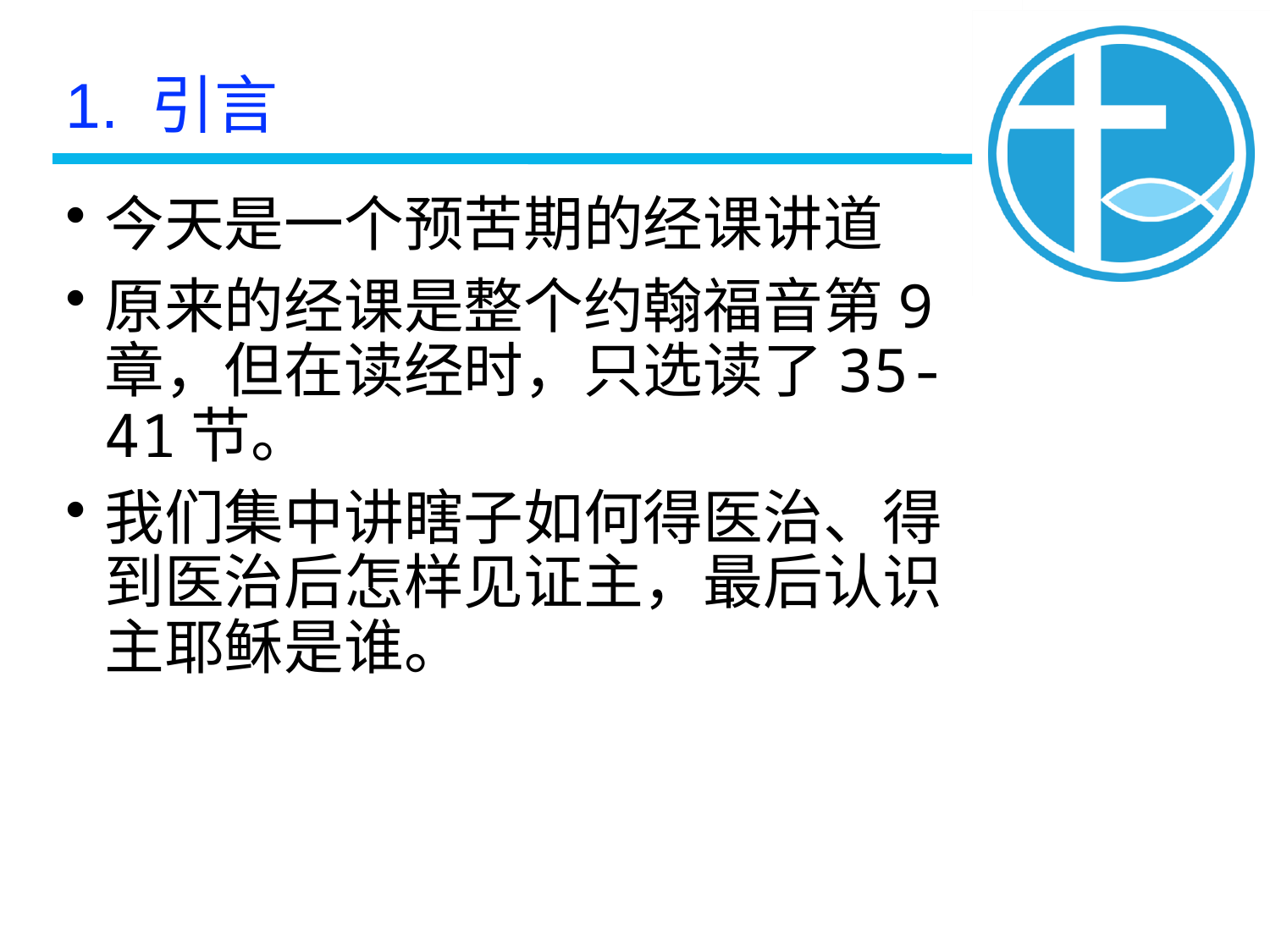

1. 引言
今天是一个预苦期的经课讲道
原来的经课是整个约翰福音第9章，但在读经时，只选读了35-41节。
我们集中讲瞎子如何得医治、得到医治后怎样见证主，最后认识主耶稣是谁。